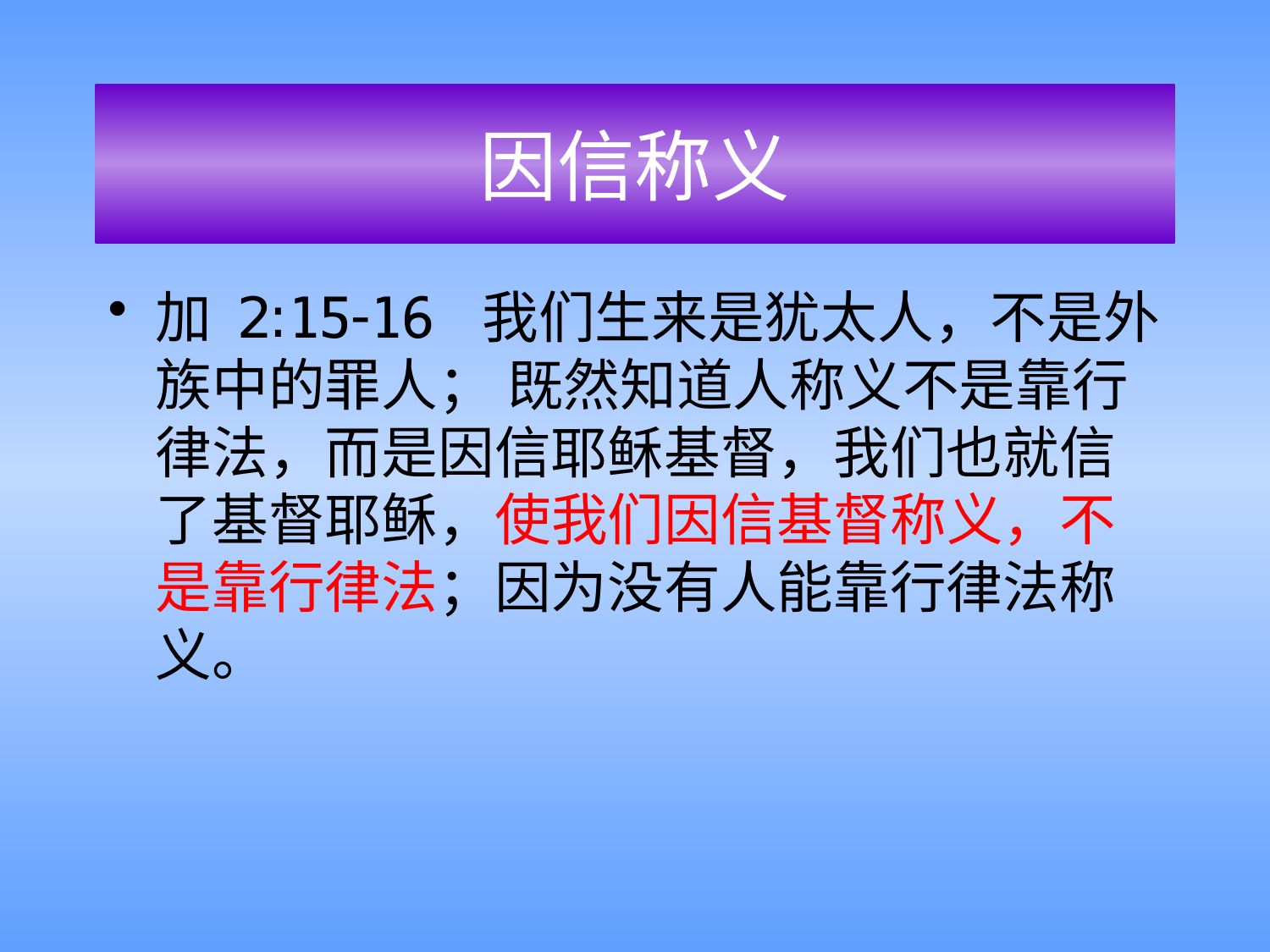

# 因信称义
加 2:15-16  我们生来是犹太人，不是外族中的罪人； 既然知道人称义不是靠行律法，而是因信耶稣基督，我们也就信了基督耶稣，使我们因信基督称义，不是靠行律法；因为没有人能靠行律法称义。